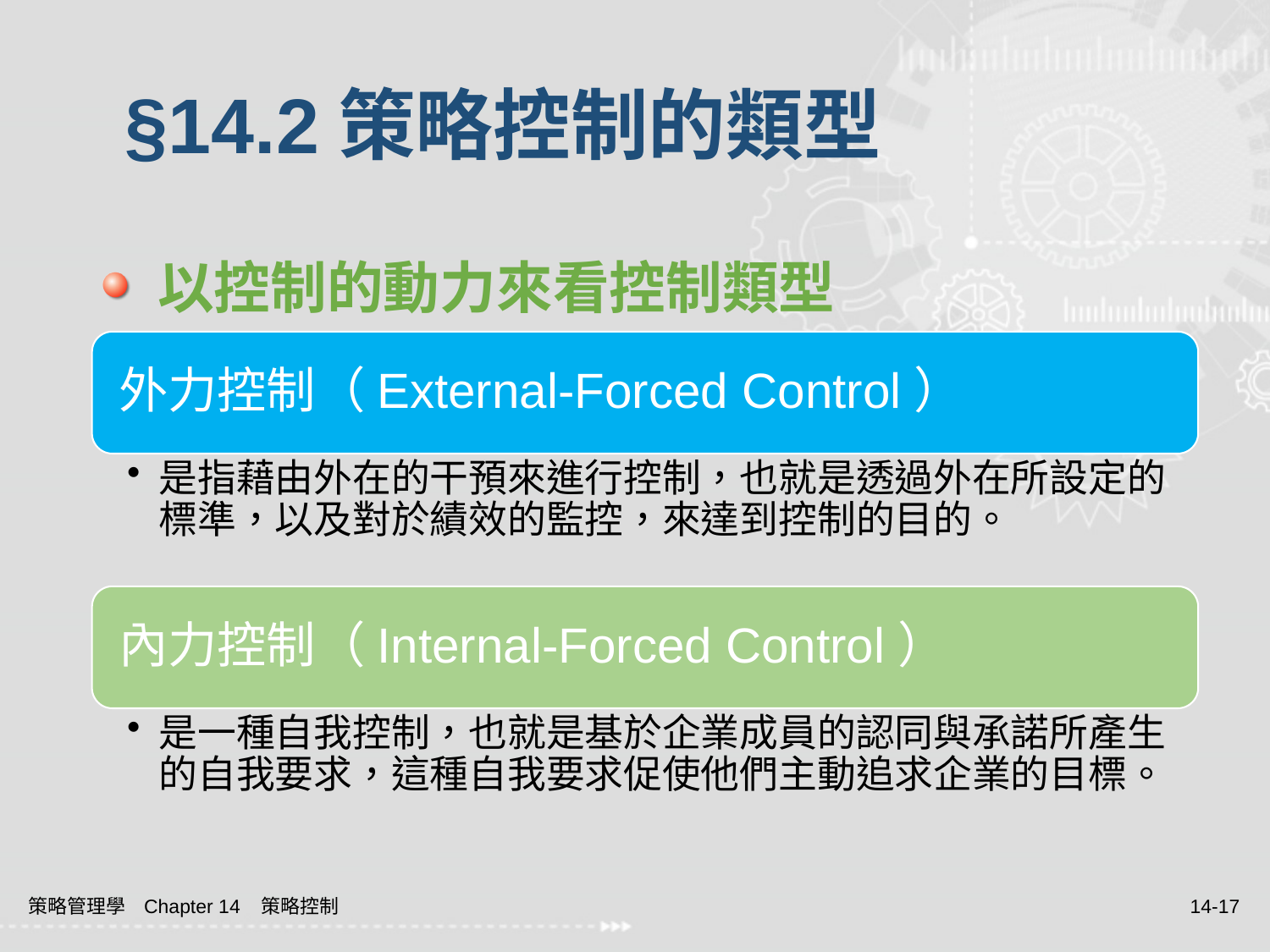

# §14.2策略控制的類型
 以控制的動力來看控制類型

外力控制（External-Forced Control）
是指藉由外在的干預來進行控制，也就是透過外在所設定的標準，以及對於績效的監控，來達到控制的目的。
內力控制（Internal-Forced Control）
是一種自我控制，也就是基於企業成員的認同與承諾所產生的自我要求，這種自我要求促使他們主動追求企業的目標。
策略管理學   Chapter 14   策略控制
14-17